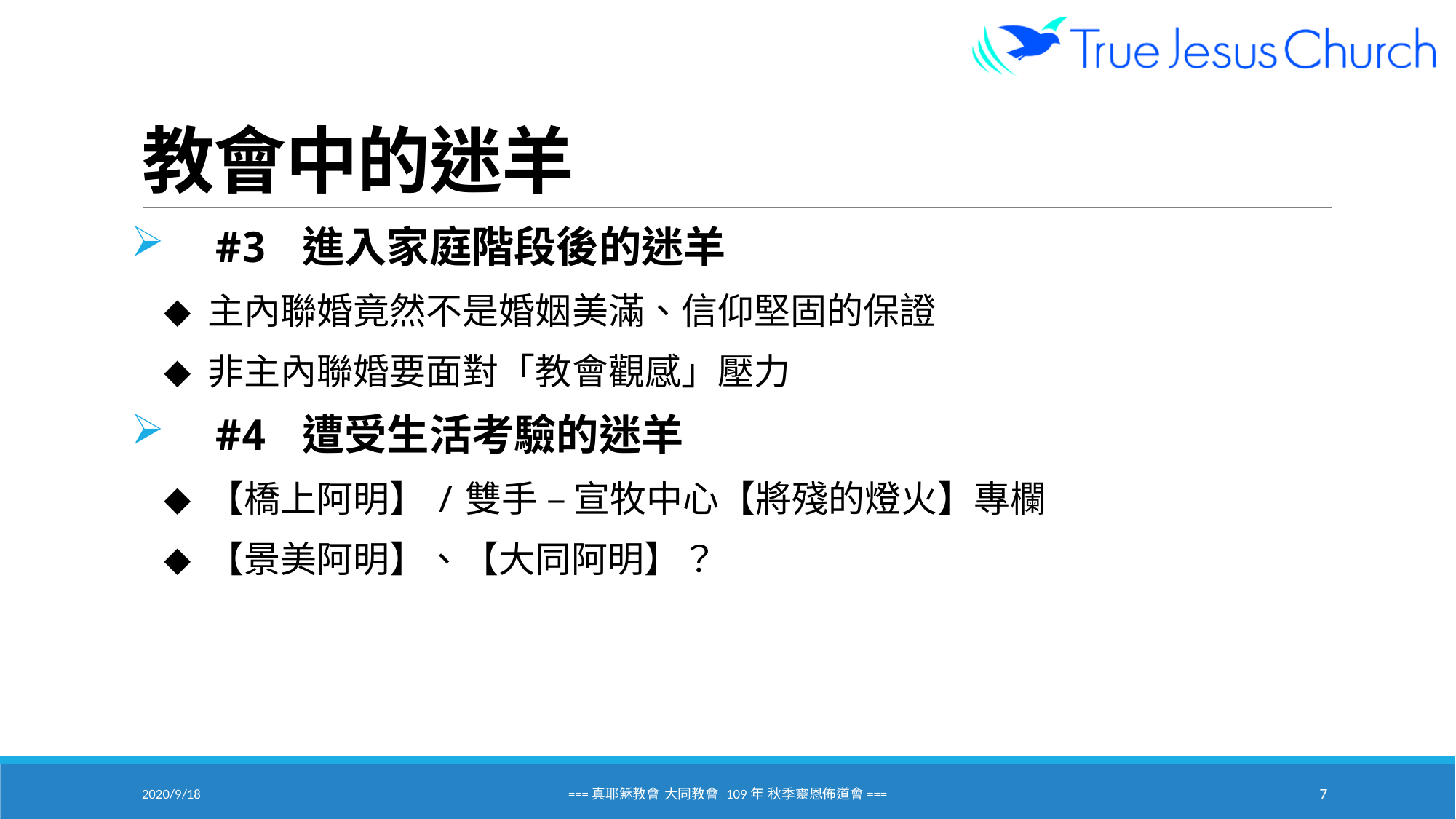

# 教會中的迷羊
  #3 進入家庭階段後的迷羊
    ◆ 主內聯婚竟然不是婚姻美滿、信仰堅固的保證
    ◆ 非主內聯婚要面對「教會觀感」壓力
  #4 遭受生活考驗的迷羊
    ◆ 【橋上阿明】/雙手 – 宣牧中心【將殘的燈火】專欄
    ◆ 【景美阿明】、【大同阿明】？
2020/9/18
===真耶穌教會 大同教會 109年 秋季靈恩佈道會===
7